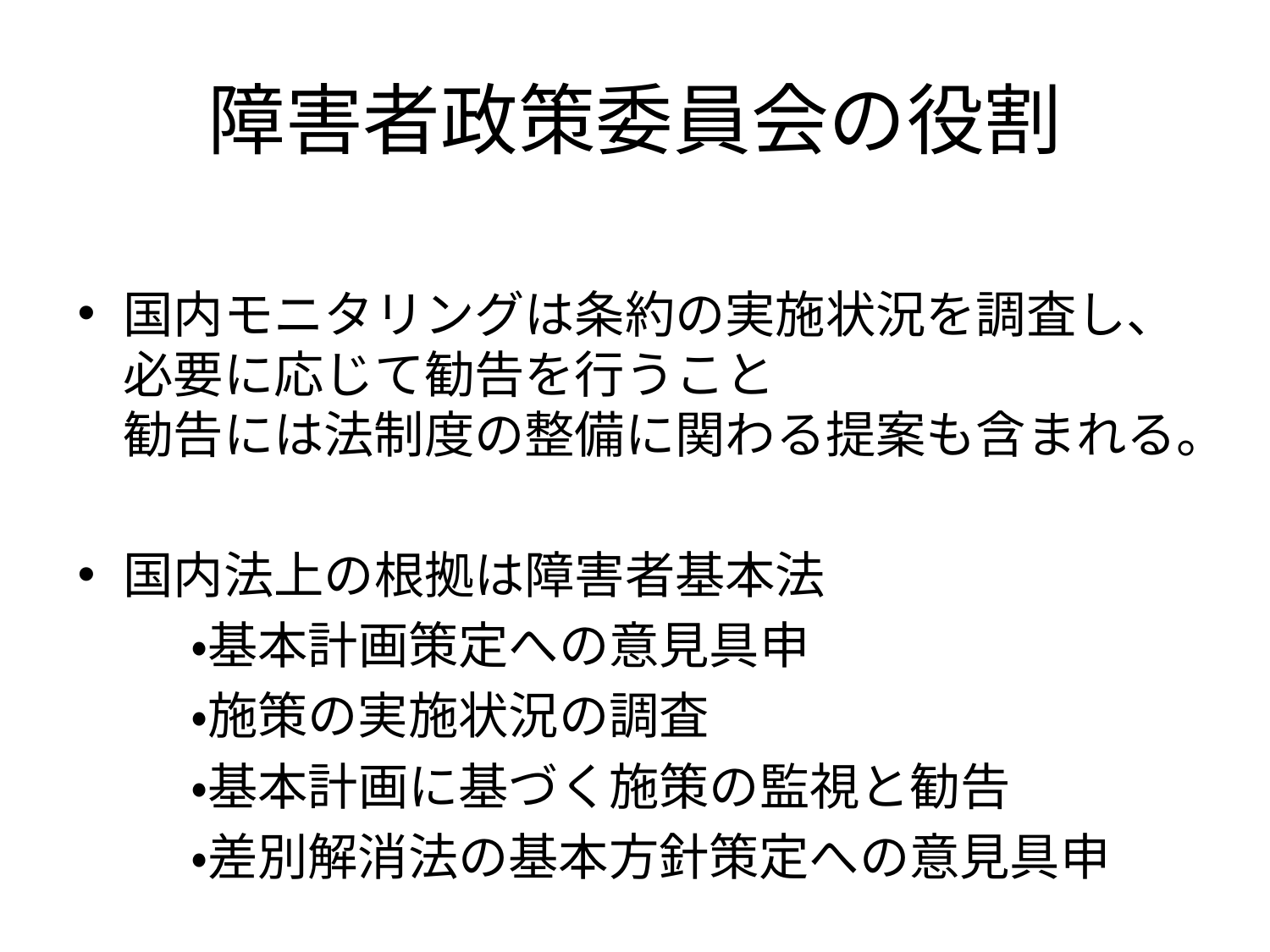

# 障害者政策委員会の役割
国内モニタリングは条約の実施状況を調査し、必要に応じて勧告を行うこと
勧告には法制度の整備に関わる提案も含まれる。

国内法上の根拠は障害者基本法
	・基本計画策定への意見具申
	・施策の実施状況の調査
	・基本計画に基づく施策の監視と勧告
	・差別解消法の基本方針策定への意見具申